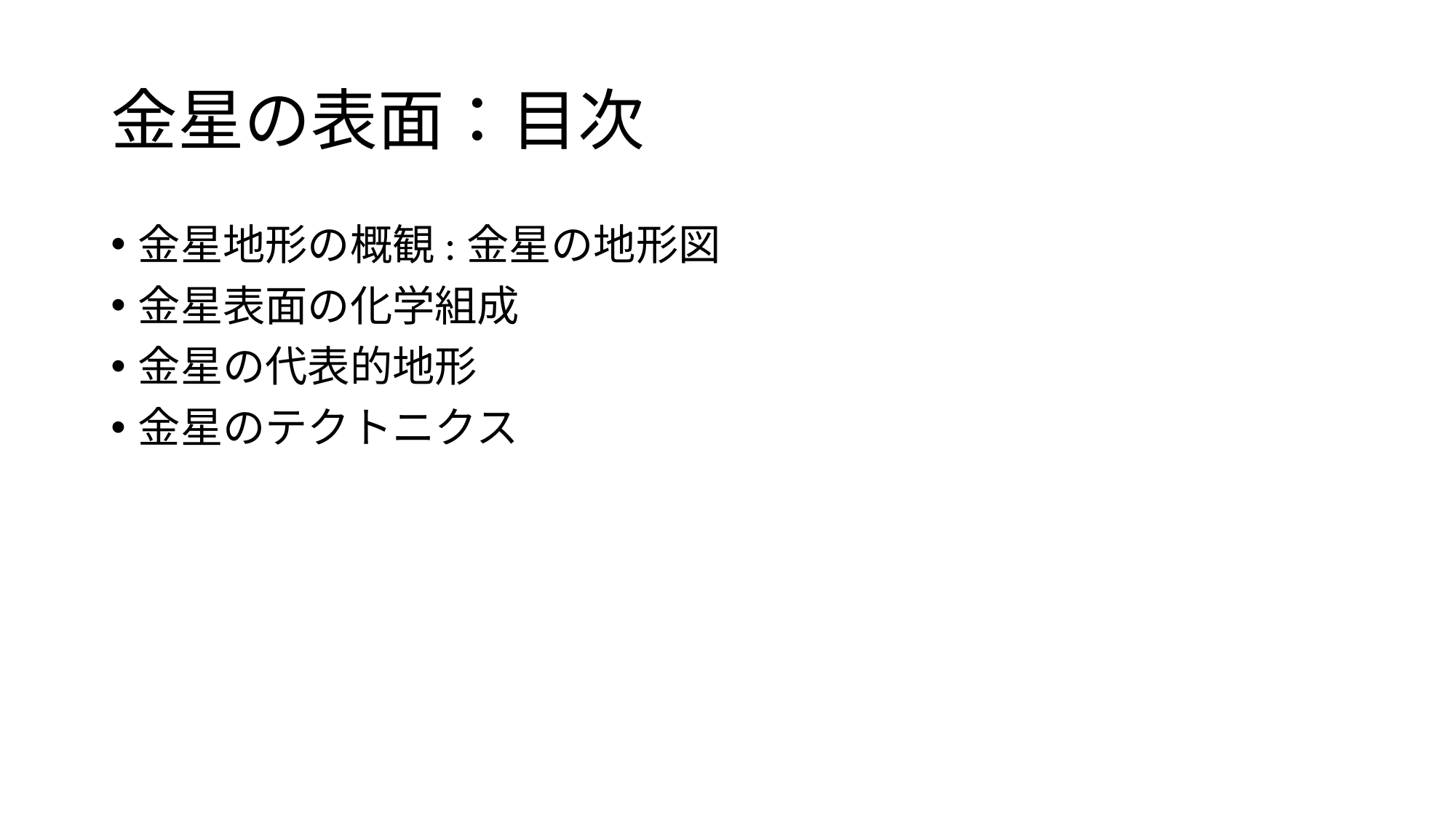

# 金星の表面：目次
金星地形の概観:金星の地形図
金星表面の化学組成
金星の代表的地形
金星のテクトニクス